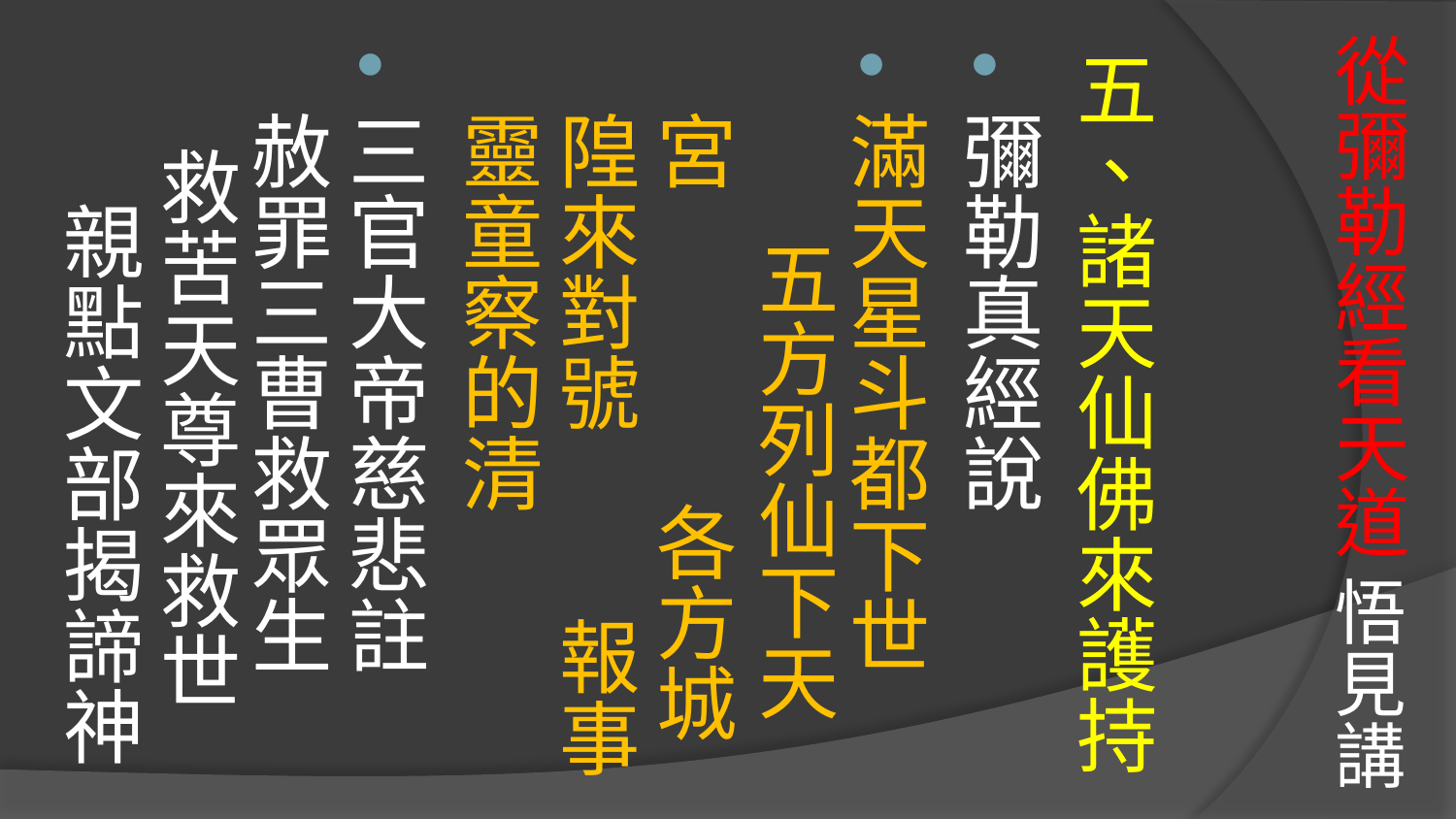

# 從彌勒經看天道 悟見講
五、諸天仙佛來護持
彌勒真經說
滿天星斗都下世             五方列仙下天宮                 各方城隍來對號          報事靈童察的清
三官大帝慈悲註   赦罪三曹救眾生        救苦天尊來救世         親點文部揭諦神